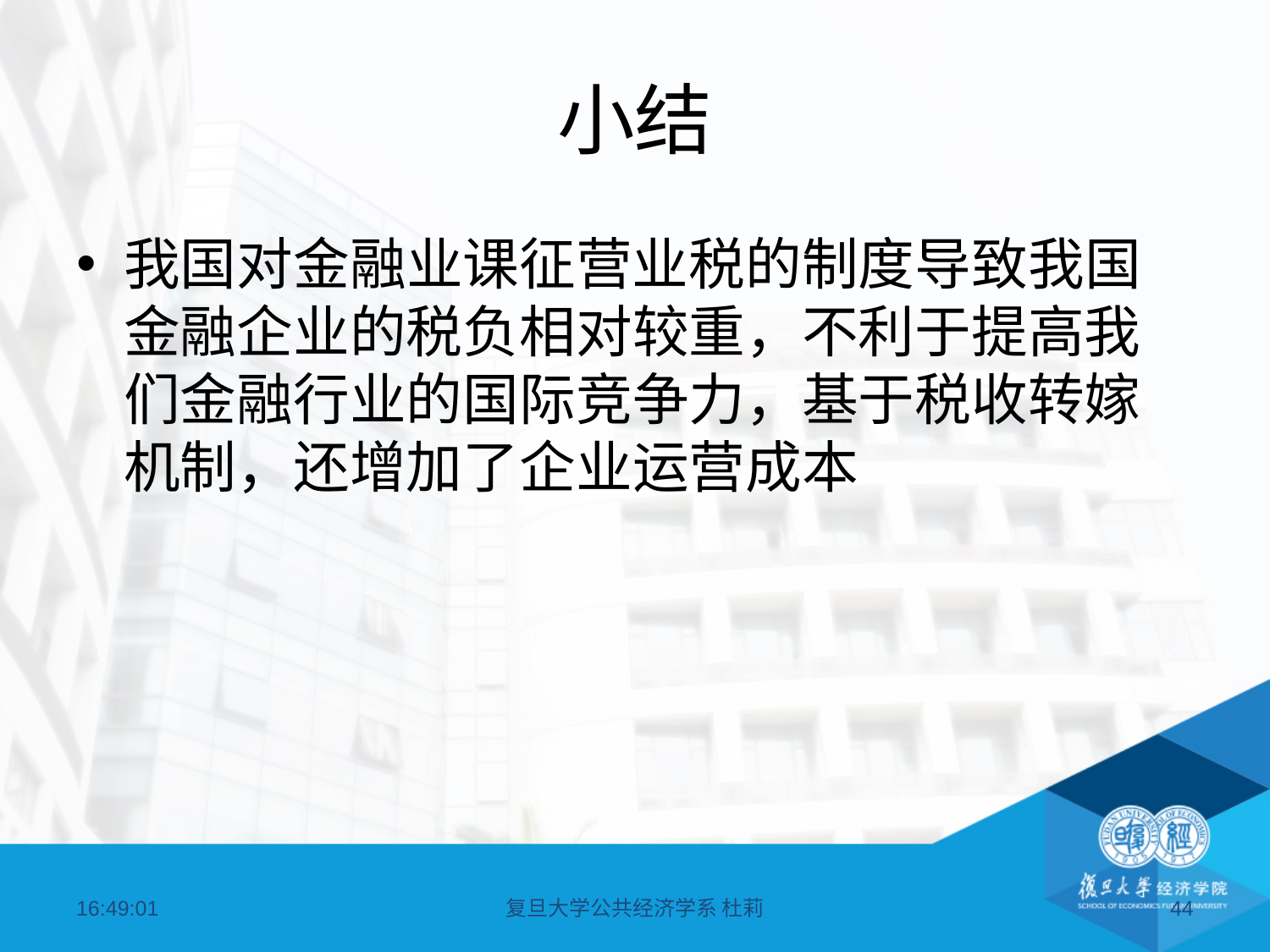

# 小结
我国对金融业课征营业税的制度导致我国金融企业的税负相对较重，不利于提高我们金融行业的国际竞争力，基于税收转嫁机制，还增加了企业运营成本
16:49:01
复旦大学公共经济学系 杜莉
44